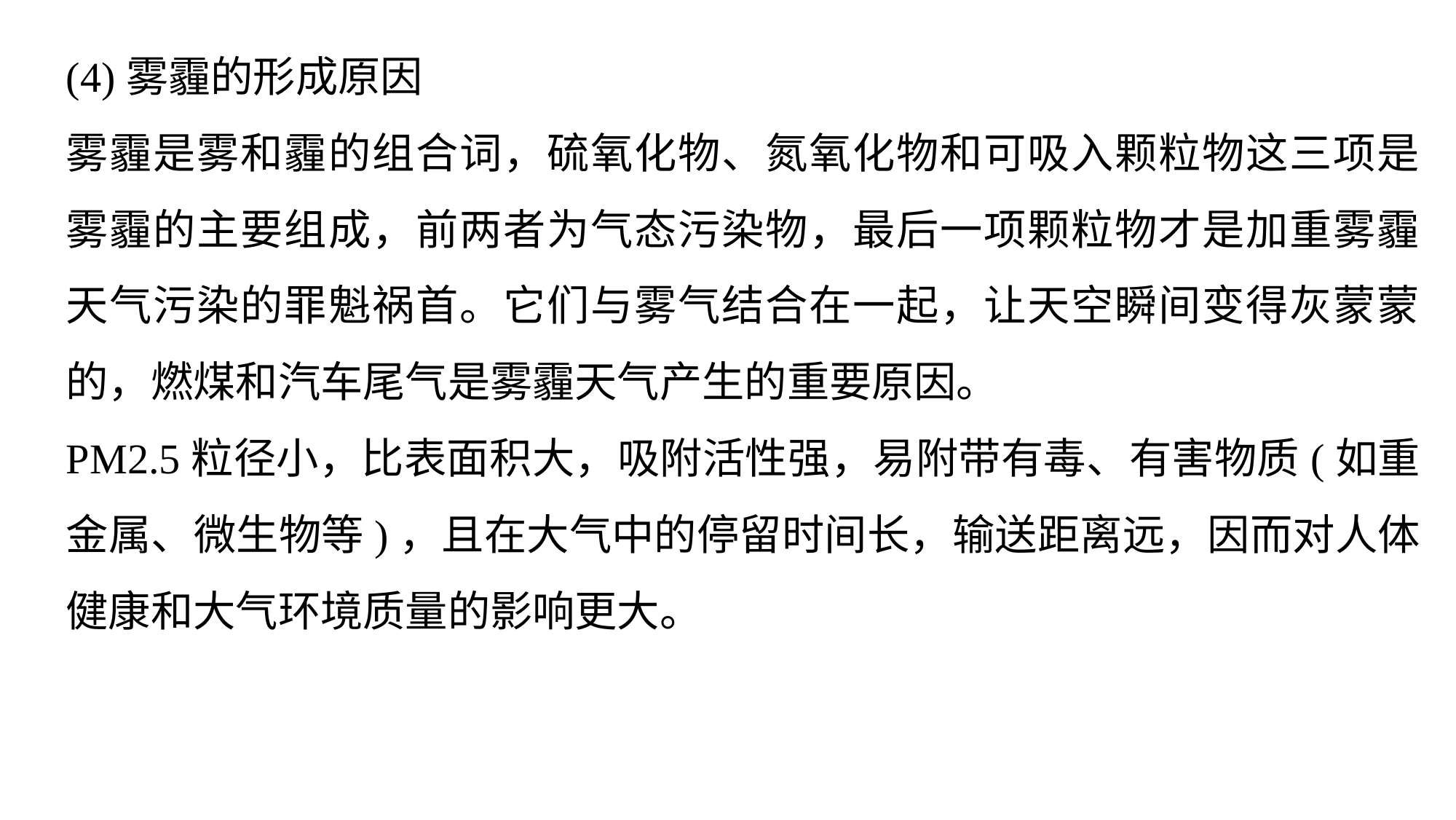

(4)雾霾的形成原因
雾霾是雾和霾的组合词，硫氧化物、氮氧化物和可吸入颗粒物这三项是雾霾的主要组成，前两者为气态污染物，最后一项颗粒物才是加重雾霾天气污染的罪魁祸首。它们与雾气结合在一起，让天空瞬间变得灰蒙蒙的，燃煤和汽车尾气是雾霾天气产生的重要原因。
PM2.5粒径小，比表面积大，吸附活性强，易附带有毒、有害物质(如重金属、微生物等)，且在大气中的停留时间长，输送距离远，因而对人体健康和大气环境质量的影响更大。